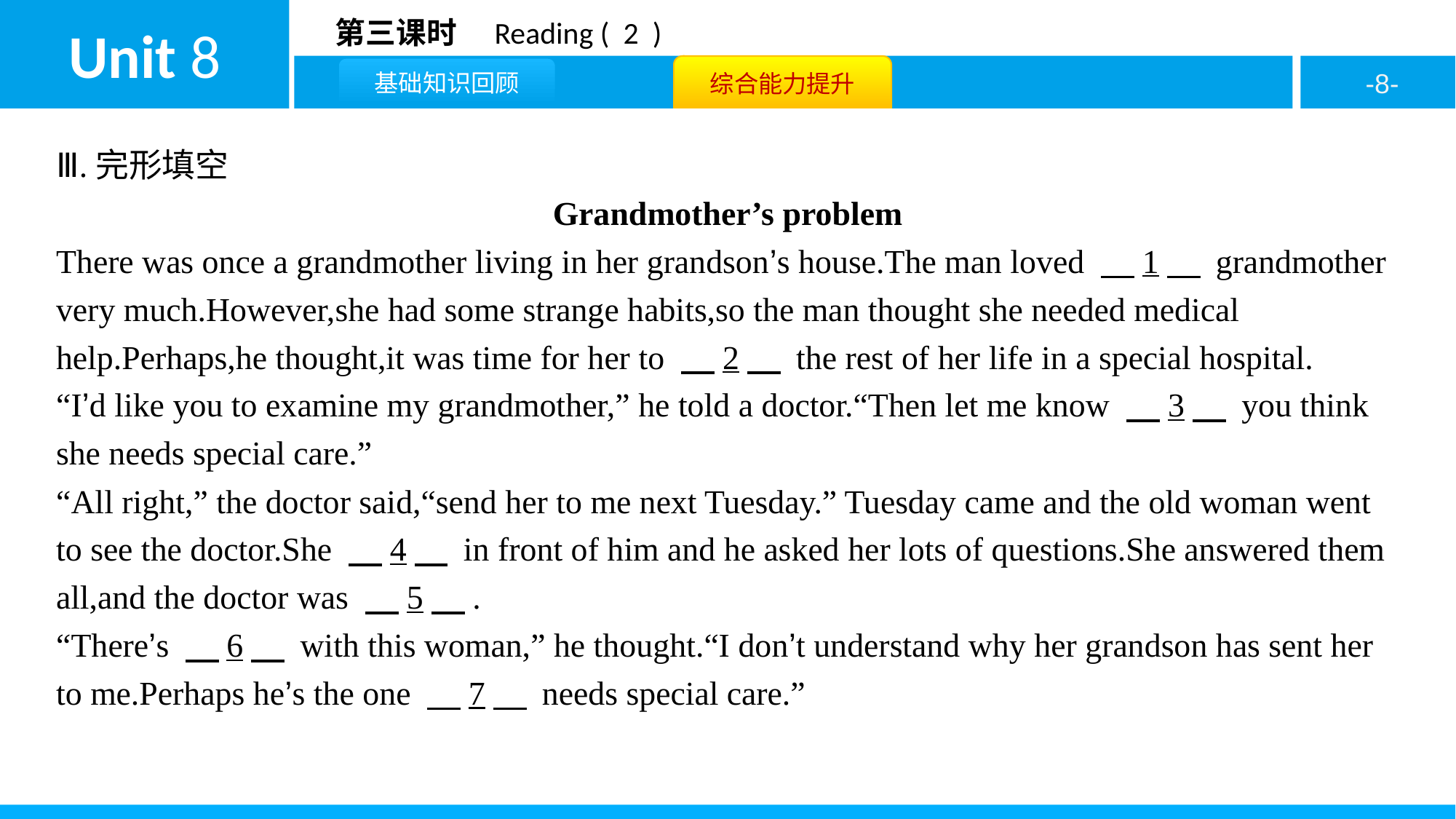

Ⅲ.完形填空
Grandmother’s problem
There was once a grandmother living in her grandson’s house.The man loved 　1　 grandmother very much.However,she had some strange habits,so the man thought she needed medical help.Perhaps,he thought,it was time for her to 　2　 the rest of her life in a special hospital.
“I’d like you to examine my grandmother,” he told a doctor.“Then let me know 　3　 you think she needs special care.”
“All right,” the doctor said,“send her to me next Tuesday.” Tuesday came and the old woman went to see the doctor.She 　4　 in front of him and he asked her lots of questions.She answered them all,and the doctor was 　5　.
“There’s 　6　 with this woman,” he thought.“I don’t understand why her grandson has sent her to me.Perhaps he’s the one 　7　 needs special care.”